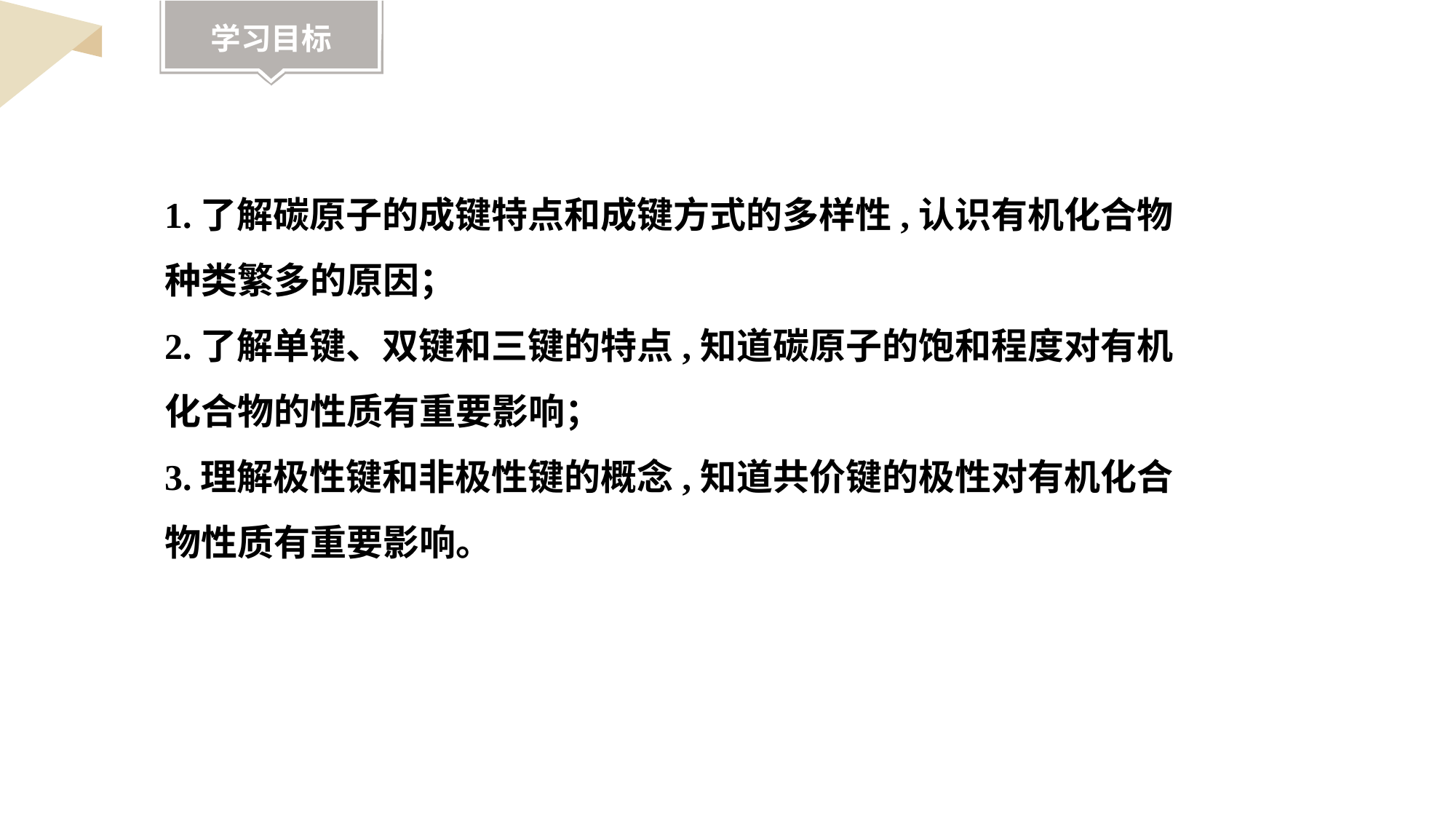

1.了解碳原子的成键特点和成键方式的多样性,认识有机化合物种类繁多的原因；
2.了解单键、双键和三键的特点,知道碳原子的饱和程度对有机化合物的性质有重要影响；
3.理解极性键和非极性键的概念,知道共价键的极性对有机化合物性质有重要影响。